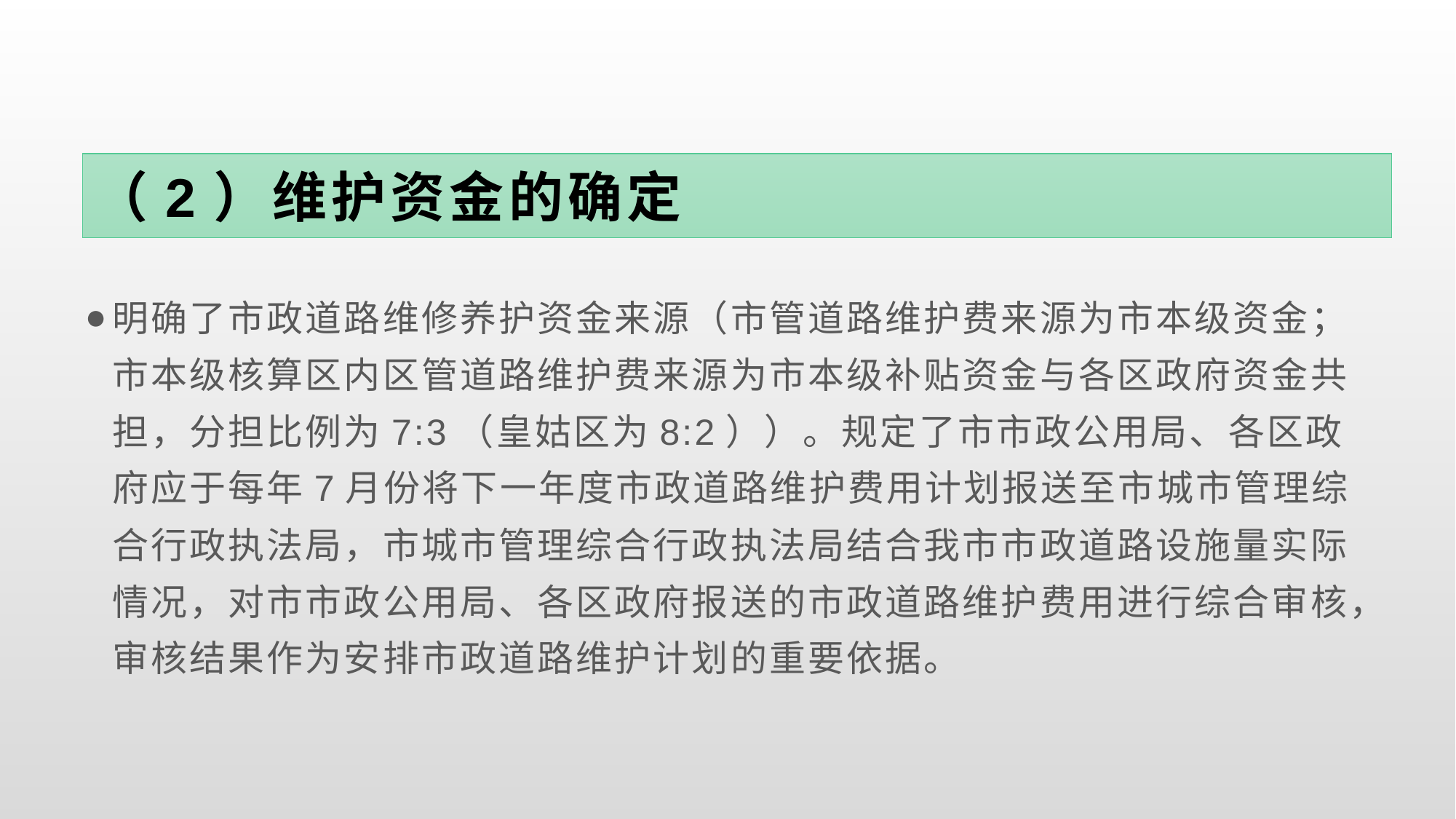

# （2）维护资金的确定
明确了市政道路维修养护资金来源（市管道路维护费来源为市本级资金；市本级核算区内区管道路维护费来源为市本级补贴资金与各区政府资金共担，分担比例为7:3（皇姑区为8:2））。规定了市市政公用局、各区政府应于每年7月份将下一年度市政道路维护费用计划报送至市城市管理综合行政执法局，市城市管理综合行政执法局结合我市市政道路设施量实际情况，对市市政公用局、各区政府报送的市政道路维护费用进行综合审核，审核结果作为安排市政道路维护计划的重要依据。